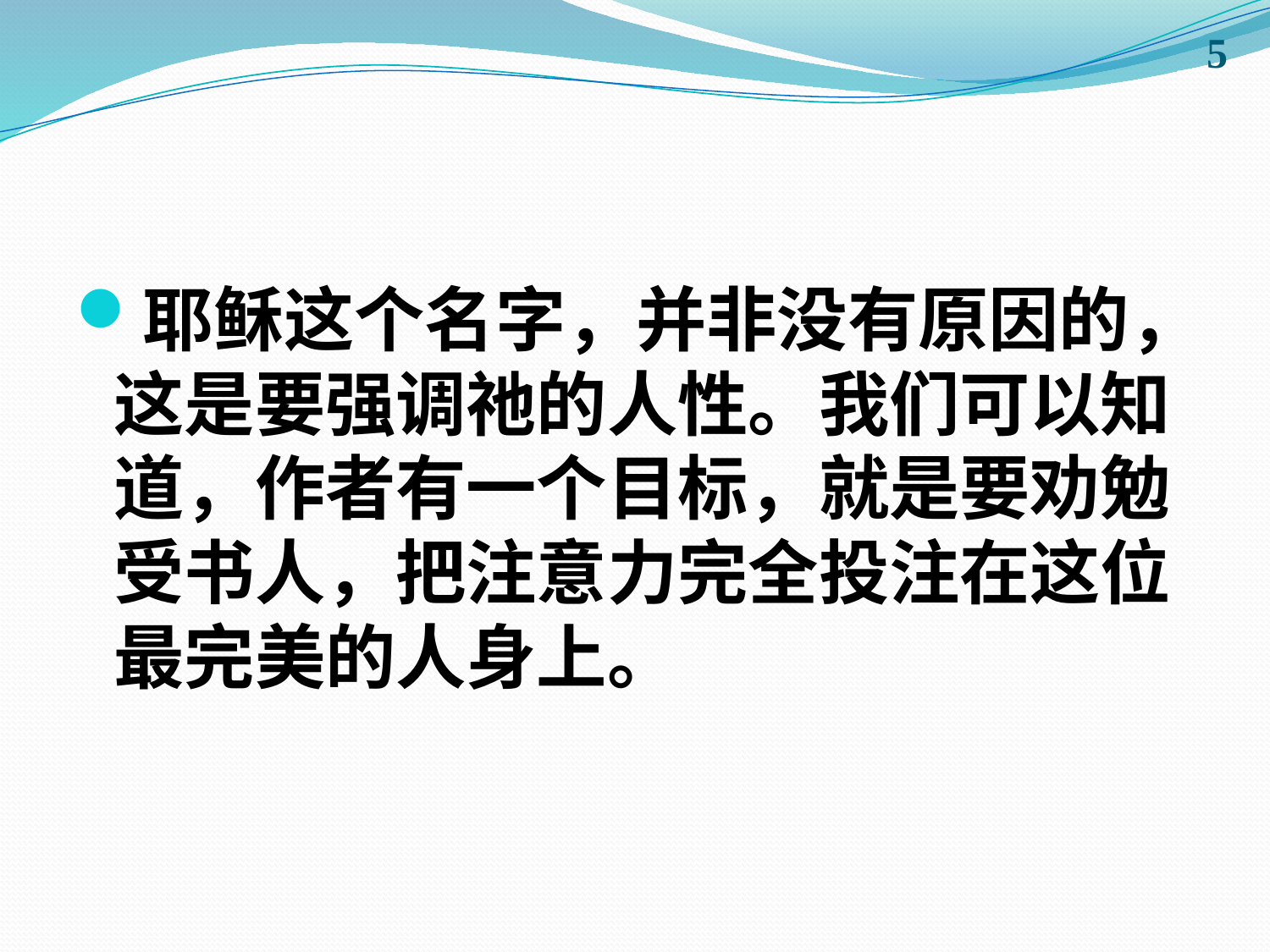

5
#
耶稣这个名字，并非没有原因的，这是要强调祂的人性。我们可以知道，作者有一个目标，就是要劝勉受书人，把注意力完全投注在这位最完美的人身上。